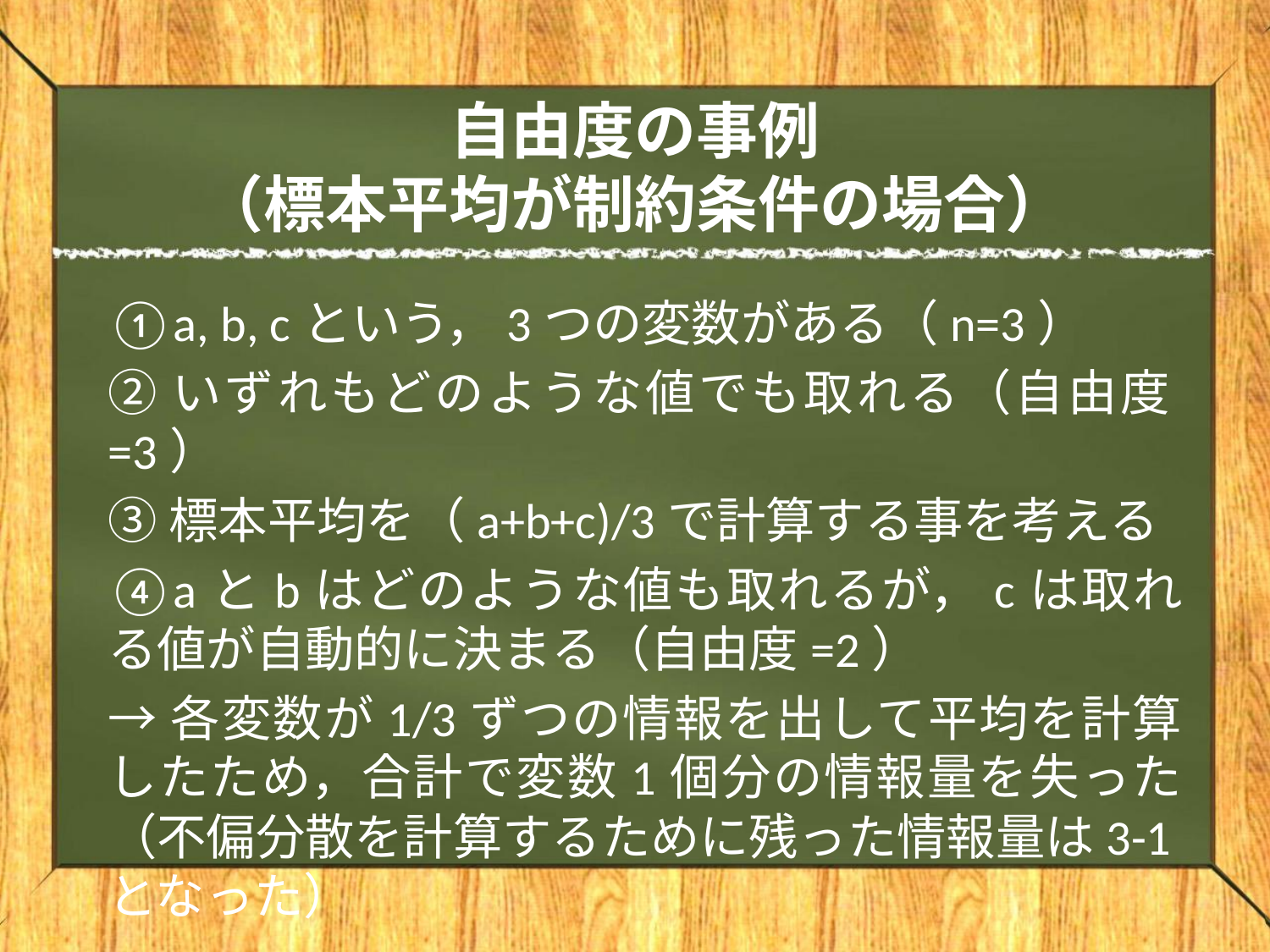

# 自由度の事例 （標本平均が制約条件の場合）
①a, b, cという，3つの変数がある（n=3）
②いずれもどのような値でも取れる（自由度=3）
③標本平均を（a+b+c)/3で計算する事を考える
④aとbはどのような値も取れるが，cは取れる値が自動的に決まる（自由度=2）
→各変数が1/3ずつの情報を出して平均を計算したため，合計で変数1個分の情報量を失った（不偏分散を計算するために残った情報量は3-1となった）